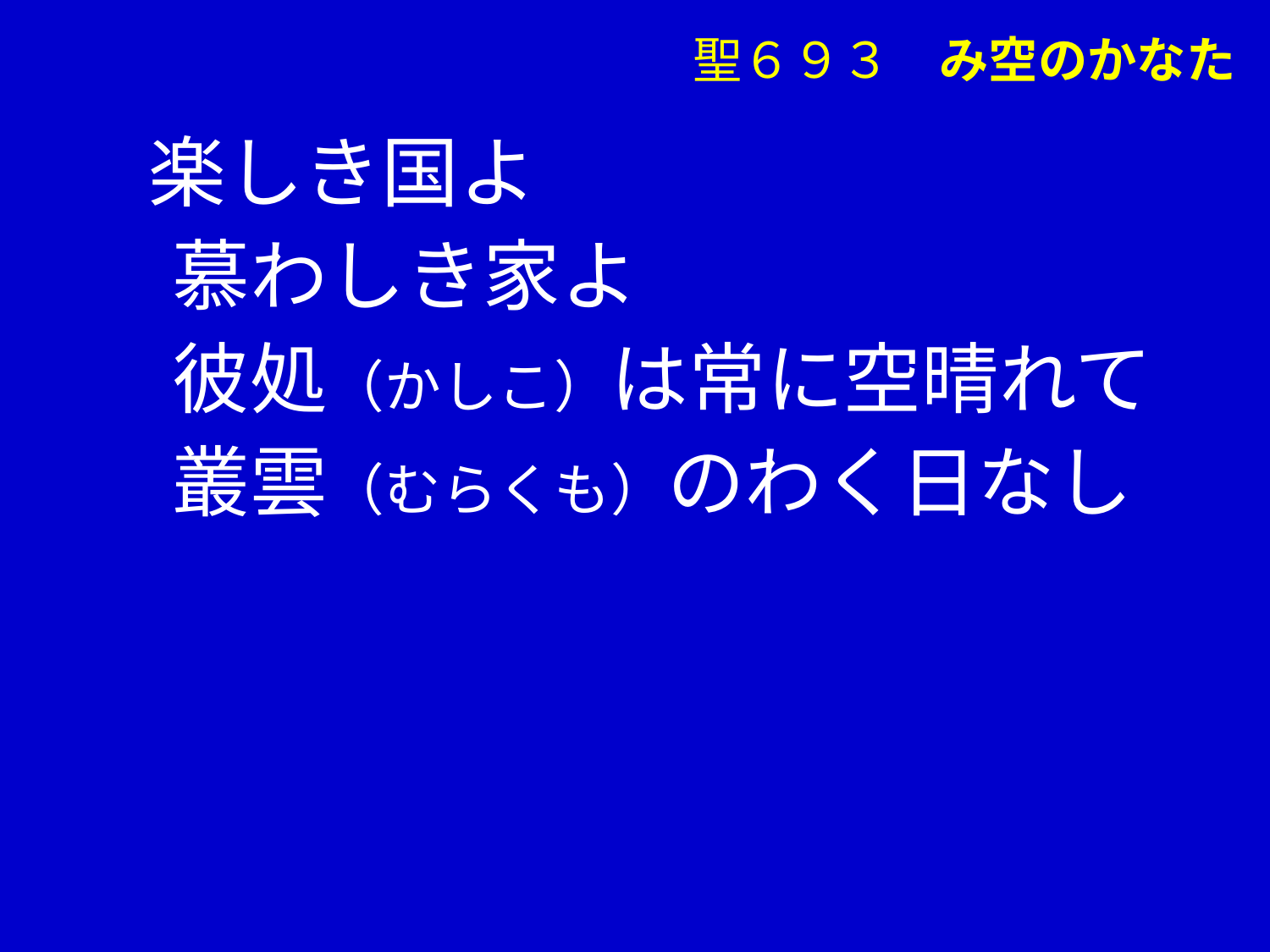

聖６９３　み空のかなた
   楽しき国よ
　 慕わしき家よ
　 彼処（かしこ）は常に空晴れて
　 叢雲（むらくも）のわく日なし